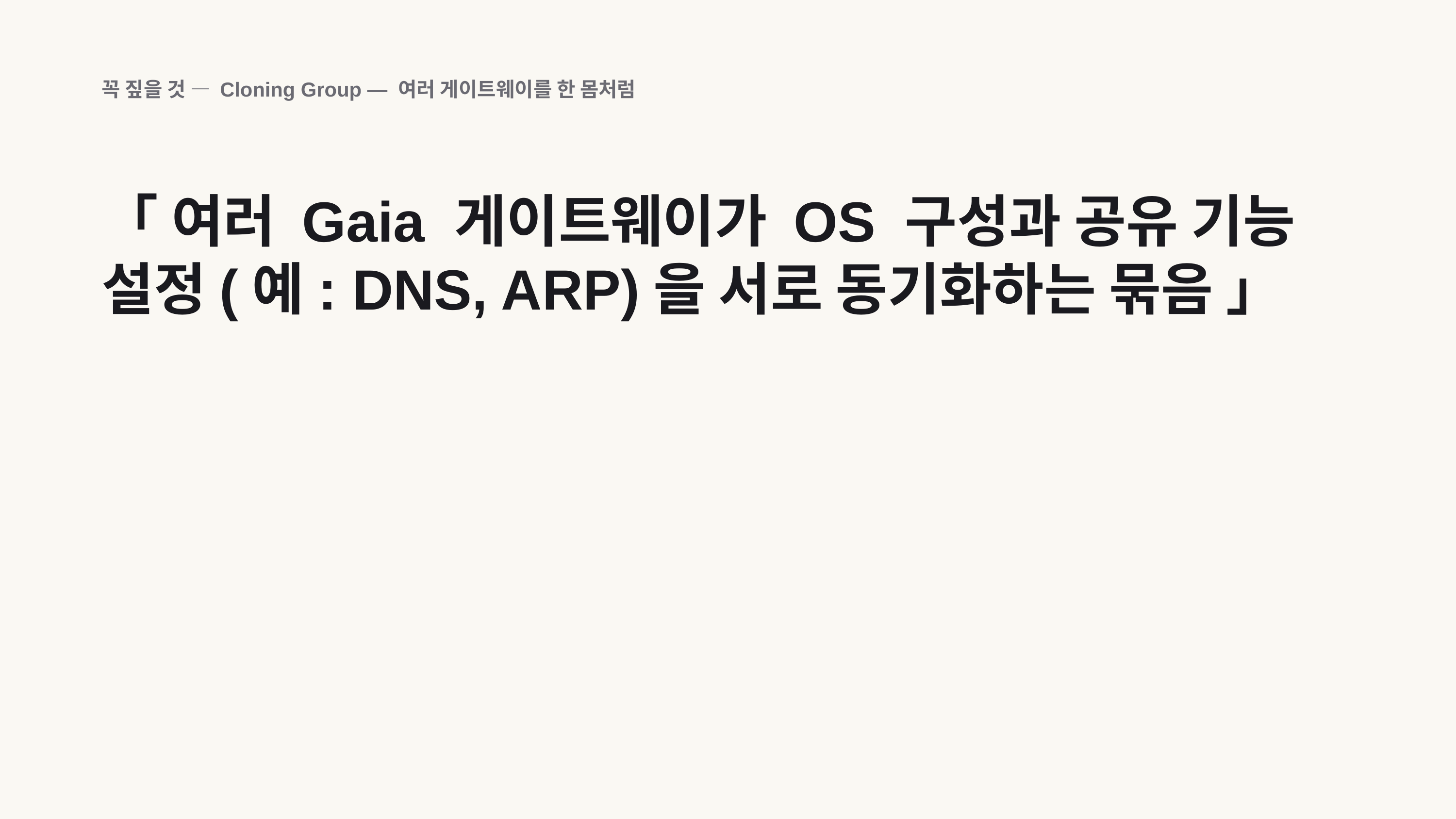

꼭 짚을 것 — Cloning Group — 여러 게이트웨이를 한 몸처럼
「 여러 Gaia 게이트웨이가 OS 구성과 공유 기능 설정(예: DNS, ARP)을 서로 동기화하는 묶음 」